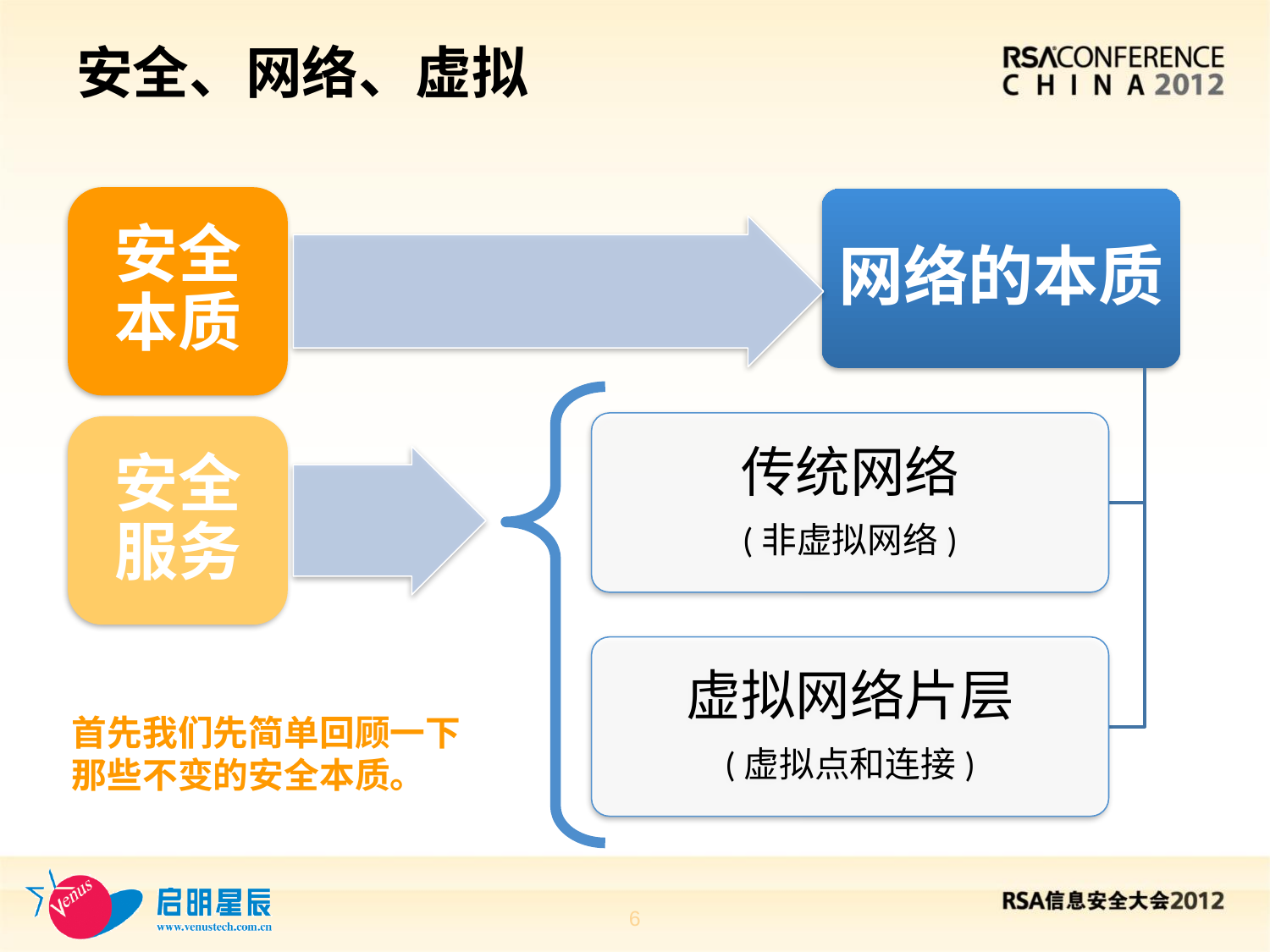

# 安全、网络、虚拟

安全本质

安全服务
网络的本质
传统网络
(非虚拟网络)
虚拟网络片层
(虚拟点和连接)

首先我们先简单回顾一下那些不变的安全本质。
6